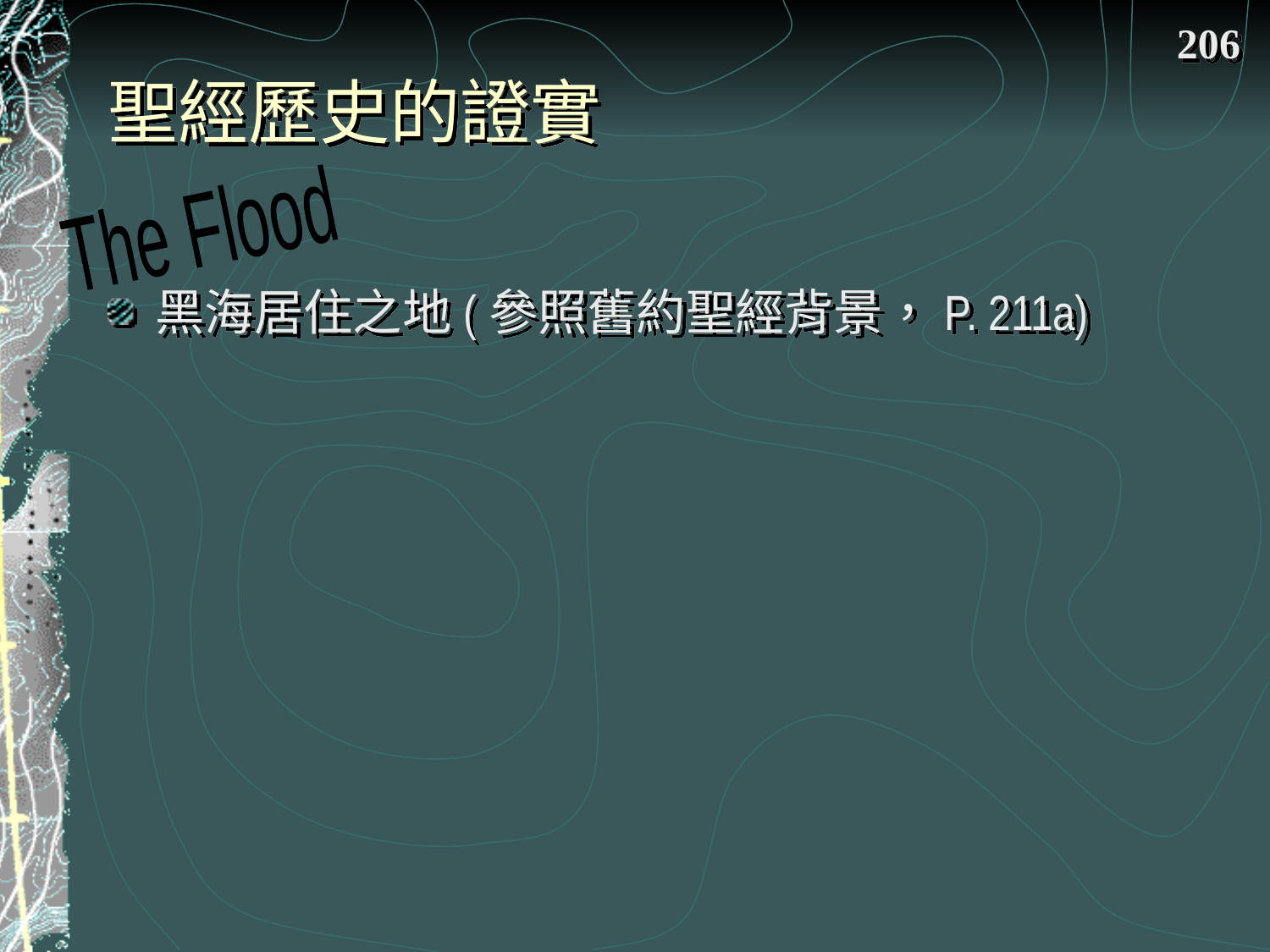

# 聖經歷史的證實
206
The Flood
黑海居住之地(參照舊約聖經背景，P. 211a)